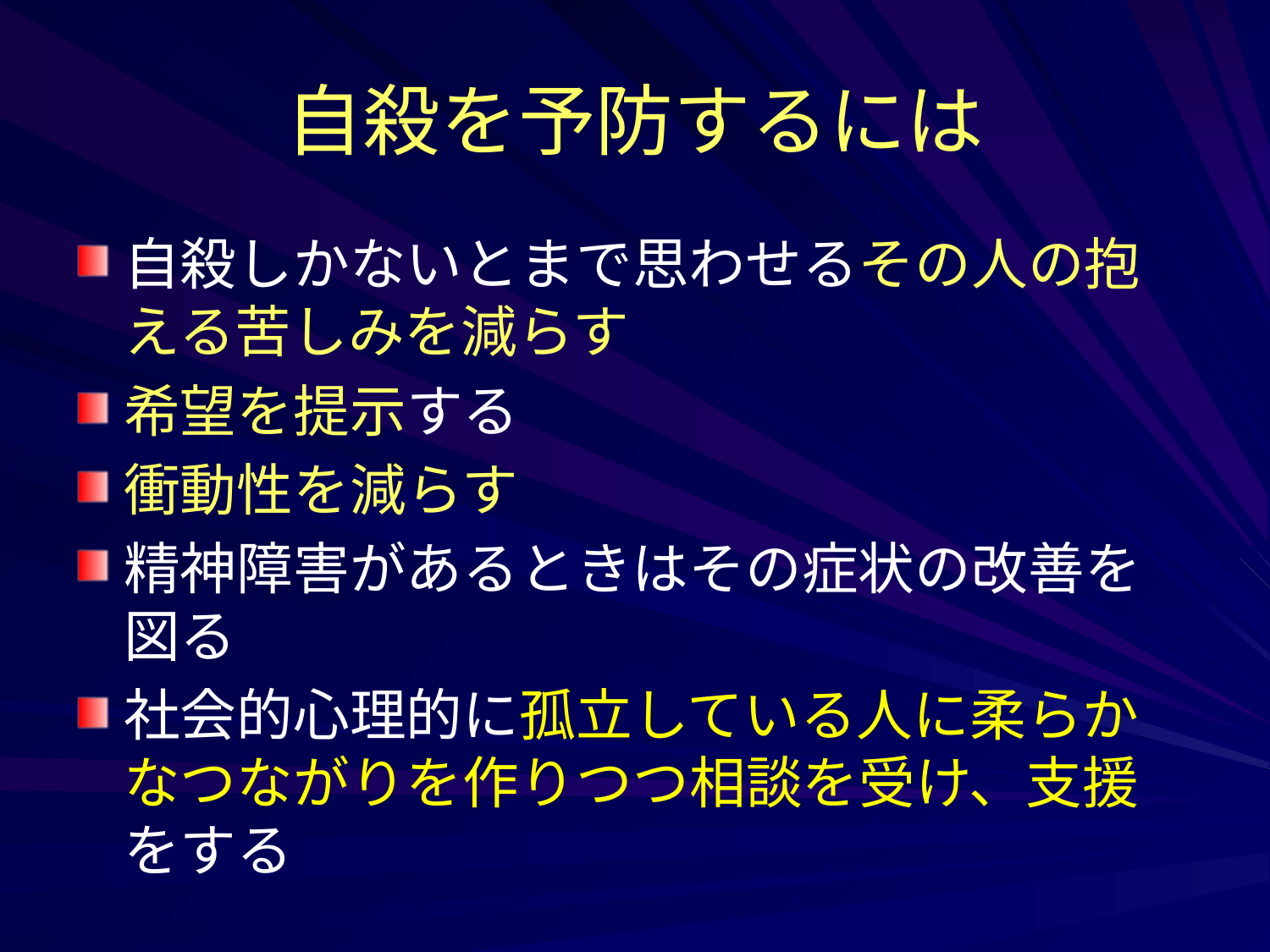

# 自殺を予防するには
自殺しかないとまで思わせるその人の抱える苦しみを減らす
希望を提示する
衝動性を減らす
精神障害があるときはその症状の改善を図る
社会的心理的に孤立している人に柔らかなつながりを作りつつ相談を受け、支援をする